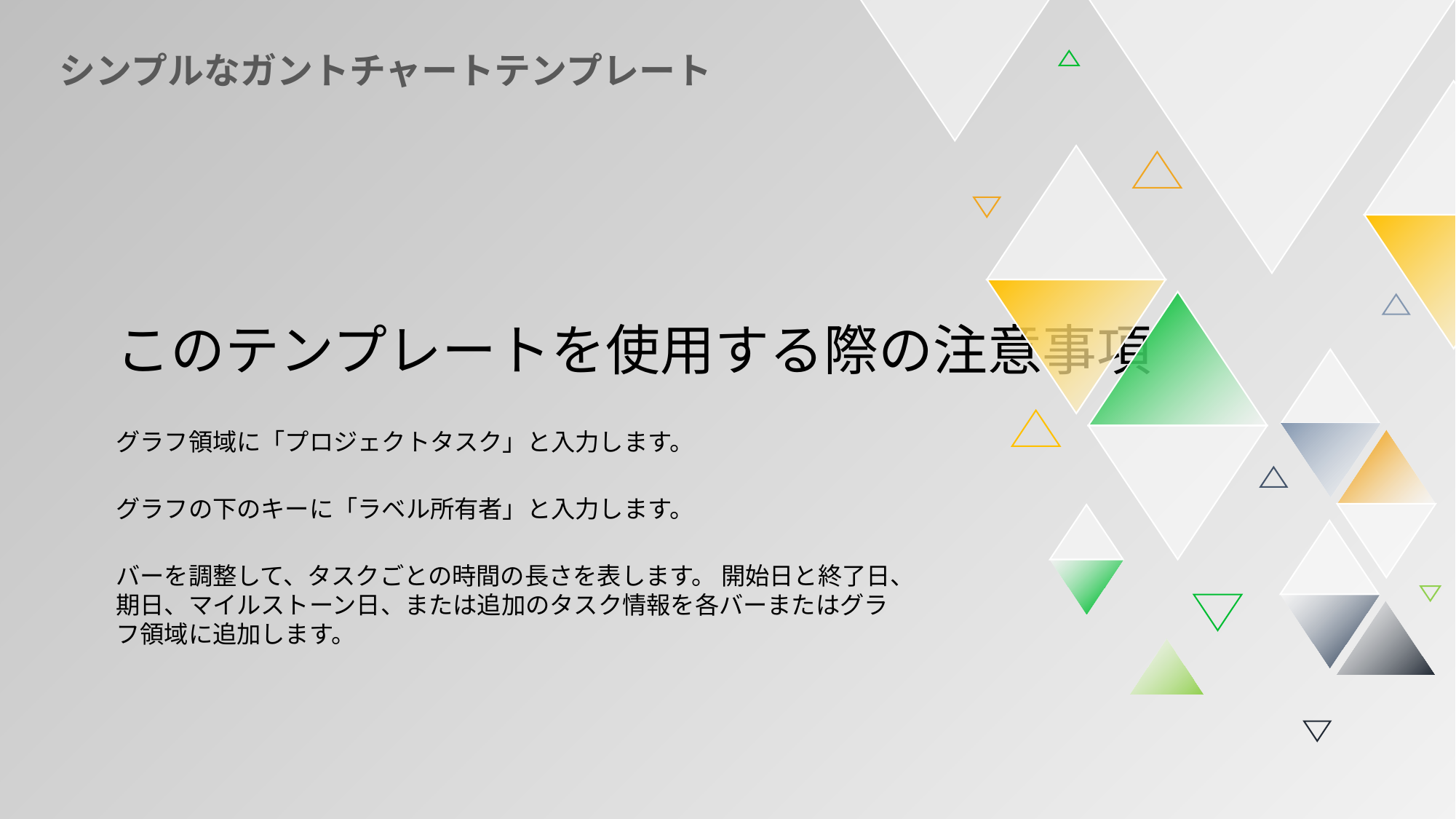

シンプルなガントチャートテンプレート
このテンプレートを使用する際の注意事項
グラフ領域に「プロジェクトタスク」と入力します。

グラフの下のキーに「ラベル所有者」と入力します。

バーを調整して、タスクごとの時間の長さを表します。 開始日と終了日、期日、マイルストーン日、または追加のタスク情報を各バーまたはグラフ領域に追加します。